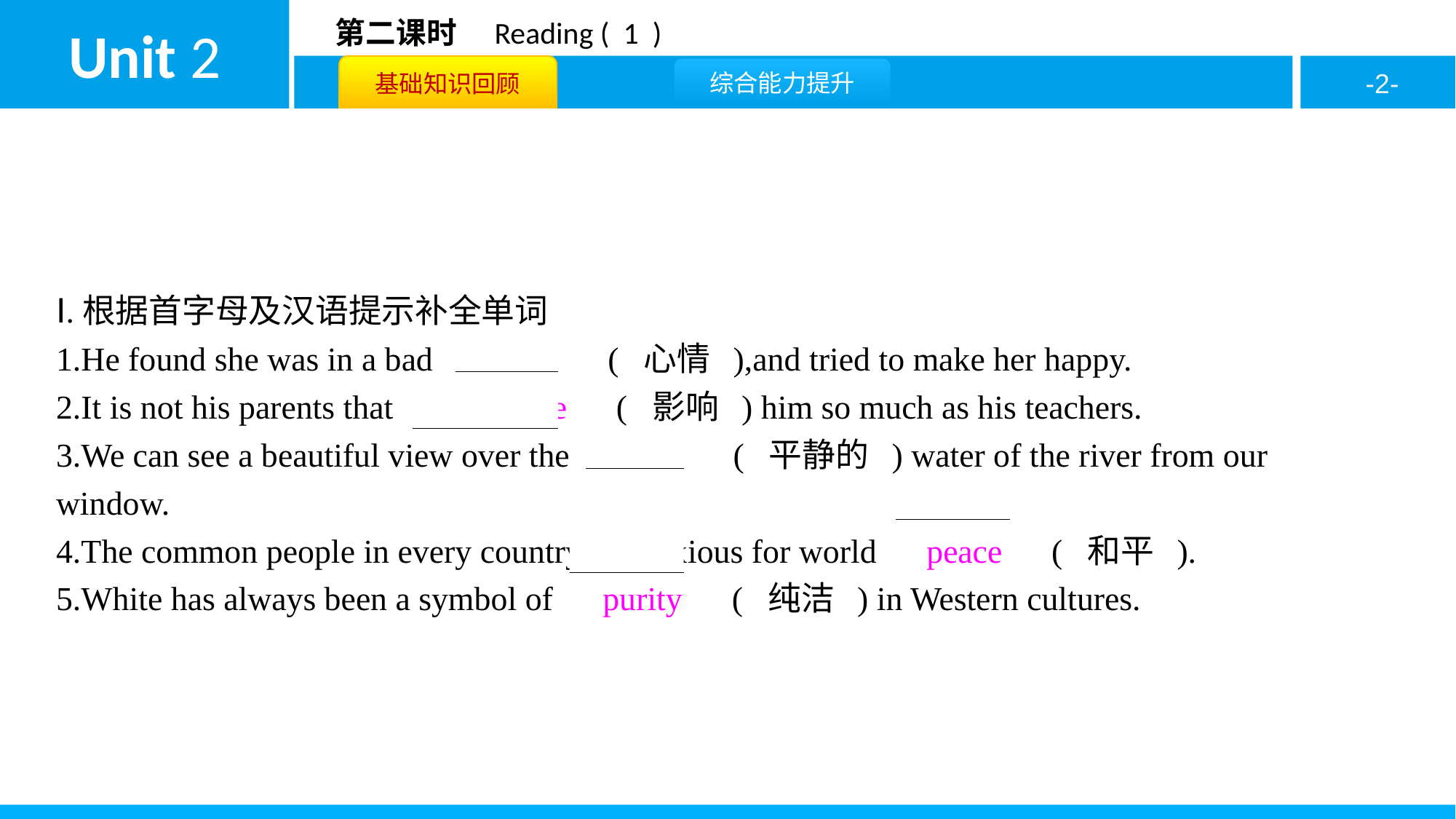

Ⅰ.根据首字母及汉语提示补全单词
1.He found she was in a bad　mood　(  心情  ),and tried to make her happy.
2.It is not his parents that　influence　(  影响  ) him so much as his teachers.
3.We can see a beautiful view over the　calm　(  平静的  ) water of the river from our window.
4.The common people in every country are anxious for world　peace　(  和平  ).
5.White has always been a symbol of　purity　(  纯洁  ) in Western cultures.